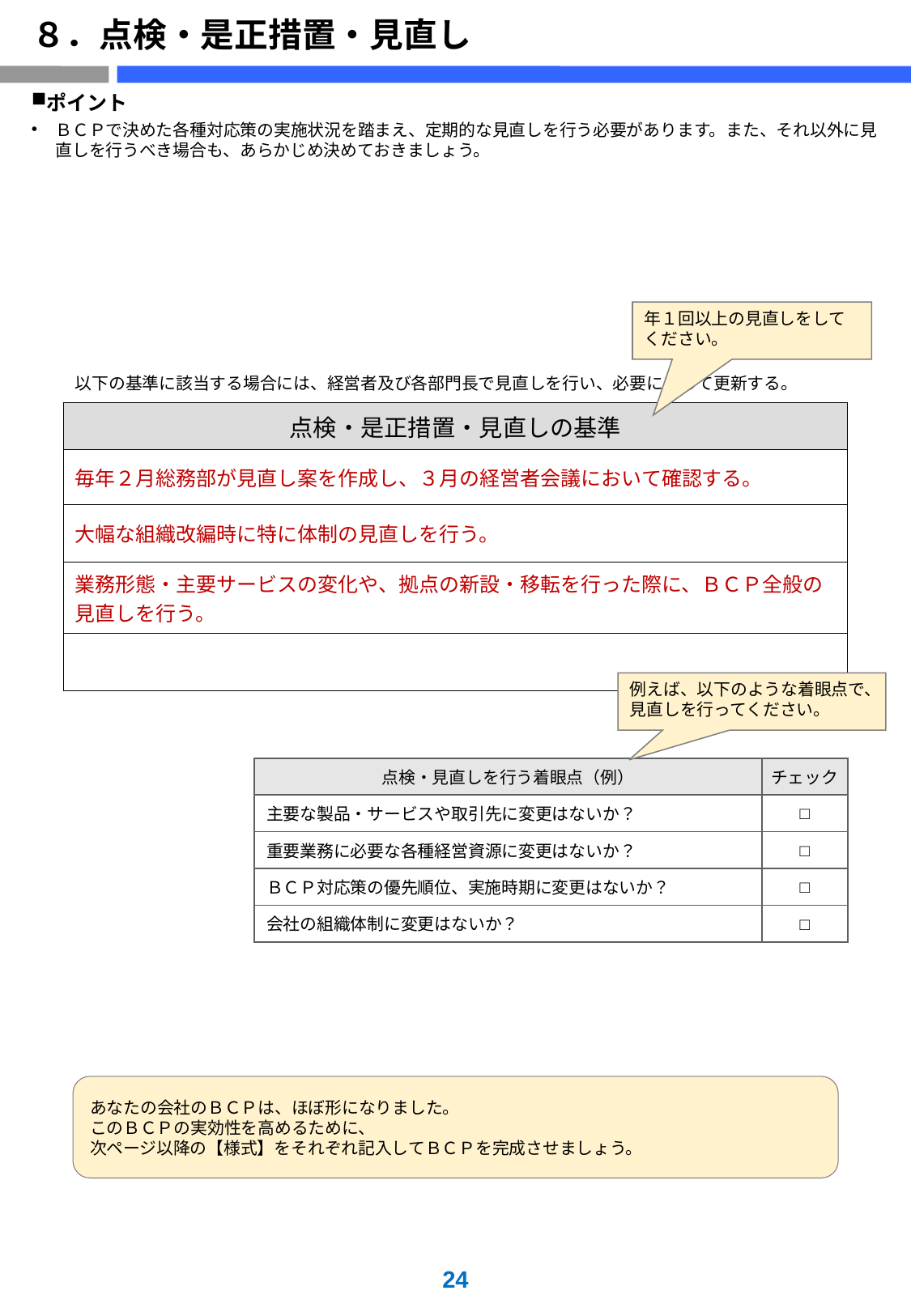

# ８．点検・是正措置・見直し
ポイント
ＢＣＰで決めた各種対応策の実施状況を踏まえ、定期的な見直しを行う必要があります。また、それ以外に見直しを行うべき場合も、あらかじめ決めておきましょう。
年１回以上の見直しをしてください。
以下の基準に該当する場合には、経営者及び各部門長で見直しを行い、必要に応じて更新する。
| 点検・是正措置・見直しの基準 |
| --- |
| 毎年２月総務部が見直し案を作成し、３月の経営者会議において確認する。 |
| 大幅な組織改編時に特に体制の見直しを行う。 |
| 業務形態・主要サービスの変化や、拠点の新設・移転を行った際に、ＢＣＰ全般の見直しを行う。 |
|  |
例えば、以下のような着眼点で、見直しを行ってください。
| 点検・見直しを行う着眼点（例） | チェック |
| --- | --- |
| 主要な製品・サービスや取引先に変更はないか？ | □ |
| 重要業務に必要な各種経営資源に変更はないか？ | □ |
| ＢＣＰ対応策の優先順位、実施時期に変更はないか？ | □ |
| 会社の組織体制に変更はないか？ | □ |
あなたの会社のＢＣＰは、ほぼ形になりました。
このＢＣＰの実効性を高めるために、
次ページ以降の【様式】をそれぞれ記入してＢＣＰを完成させましょう。
24